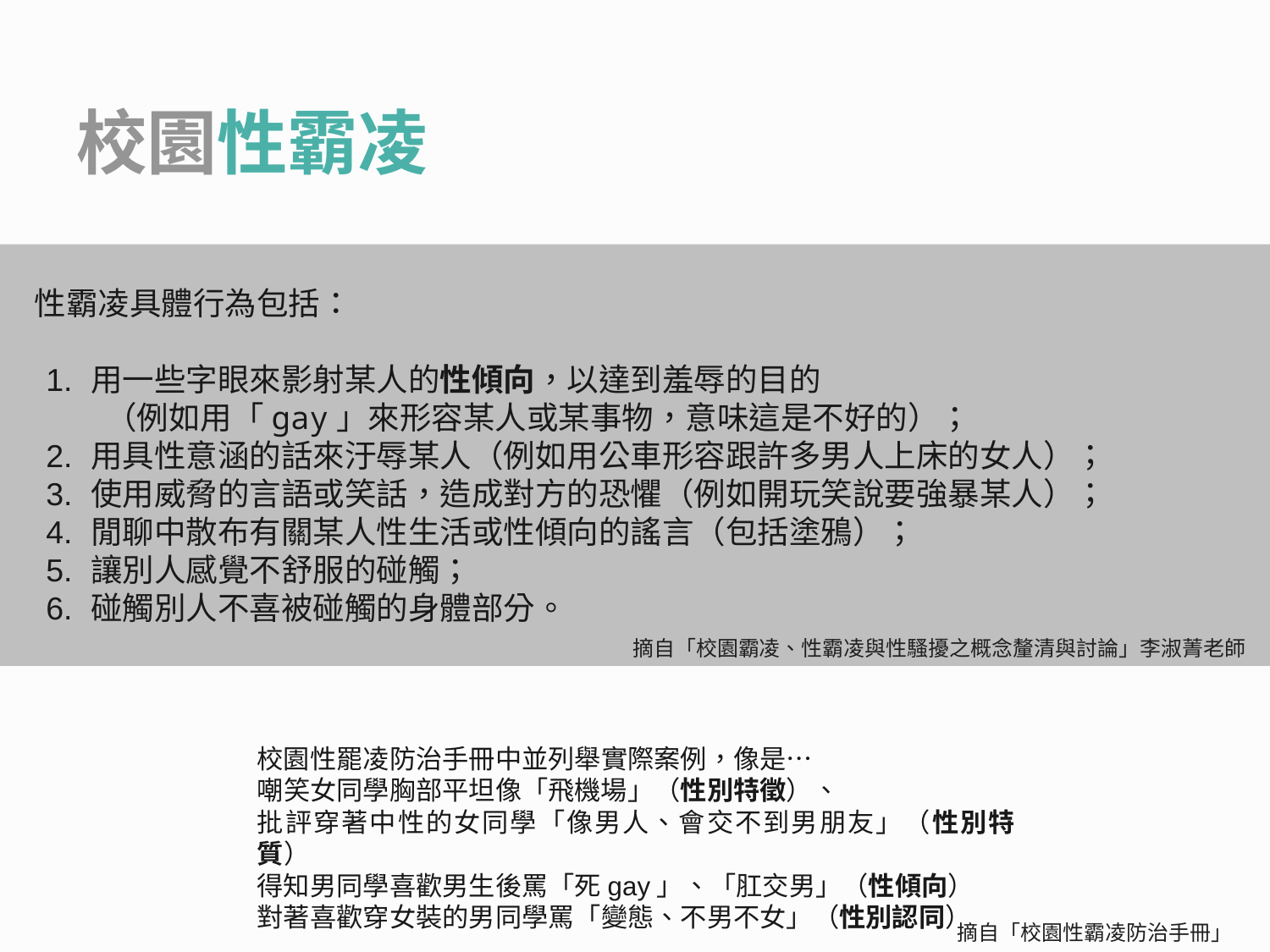

# 校園性霸凌
  性霸凌具體行為包括：

 用一些字眼來影射某人的性傾向，以達到羞辱的目的
   （例如用「gay」來形容某人或某事物，意味這是不好的）；
 用具性意涵的話來汙辱某人（例如用公車形容跟許多男人上床的女人）；
 使用威脅的言語或笑話，造成對方的恐懼（例如開玩笑說要強暴某人）；
 閒聊中散布有關某人性生活或性傾向的謠言（包括塗鴉）；
 讓別人感覺不舒服的碰觸；
 碰觸別人不喜被碰觸的身體部分。
摘自「校園霸凌、性霸凌與性騷擾之概念釐清與討論」李淑菁老師
校園性罷凌防治手冊中並列舉實際案例，像是…
嘲笑女同學胸部平坦像「飛機場」（性別特徵）、
批評穿著中性的女同學「像男人、會交不到男朋友」（性別特質）
得知男同學喜歡男生後罵「死gay」、「肛交男」（性傾向）
對著喜歡穿女裝的男同學罵「變態、不男不女」（性別認同）
摘自「校園性霸凌防治手冊」